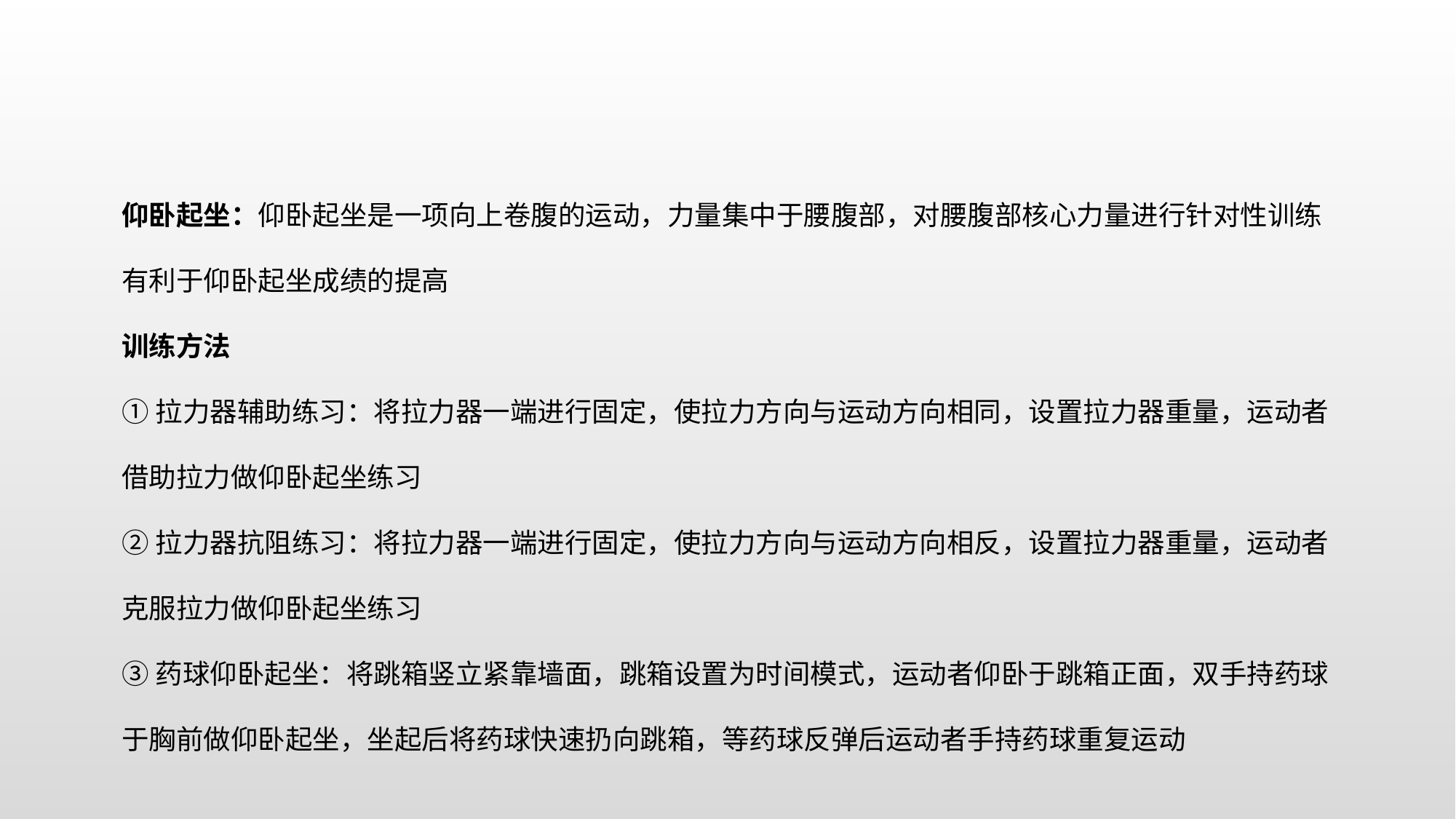

仰卧起坐：仰卧起坐是一项向上卷腹的运动，力量集中于腰腹部，对腰腹部核心力量进行针对性训练有利于仰卧起坐成绩的提高
训练方法
①拉力器辅助练习：将拉力器一端进行固定，使拉力方向与运动方向相同，设置拉力器重量，运动者借助拉力做仰卧起坐练习
②拉力器抗阻练习：将拉力器一端进行固定，使拉力方向与运动方向相反，设置拉力器重量，运动者克服拉力做仰卧起坐练习
③药球仰卧起坐：将跳箱竖立紧靠墙面，跳箱设置为时间模式，运动者仰卧于跳箱正面，双手持药球于胸前做仰卧起坐，坐起后将药球快速扔向跳箱，等药球反弹后运动者手持药球重复运动